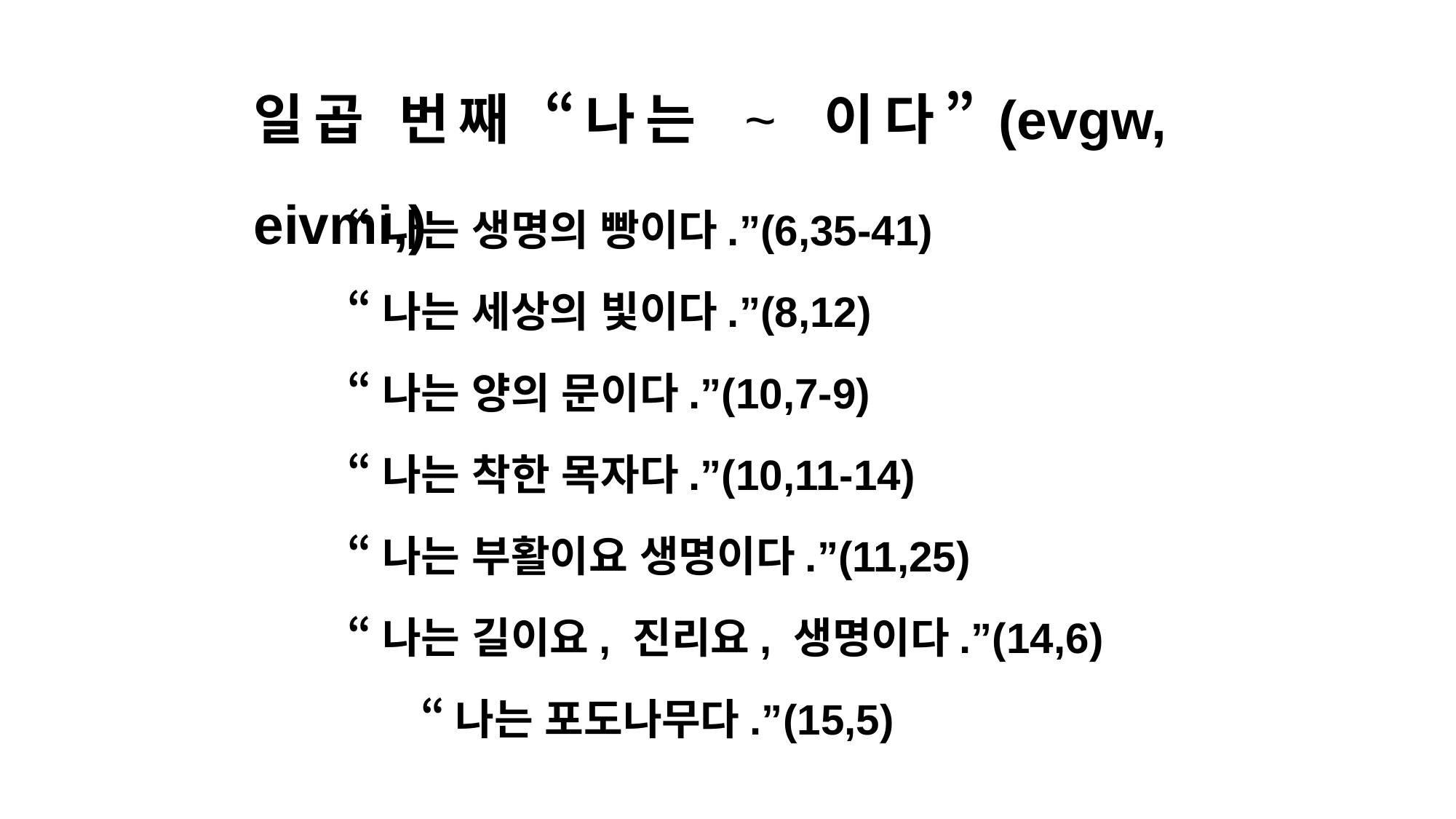

일곱 번째 “나는 ~ 이다”(evgw, eivmi,)
“나는 생명의 빵이다.”(6,35-41)
“나는 세상의 빛이다.”(8,12)
“나는 양의 문이다.”(10,7-9)
“나는 착한 목자다.”(10,11-14)
“나는 부활이요 생명이다.”(11,25)
“나는 길이요, 진리요, 생명이다.”(14,6)
	    “나는 포도나무다.”(15,5)